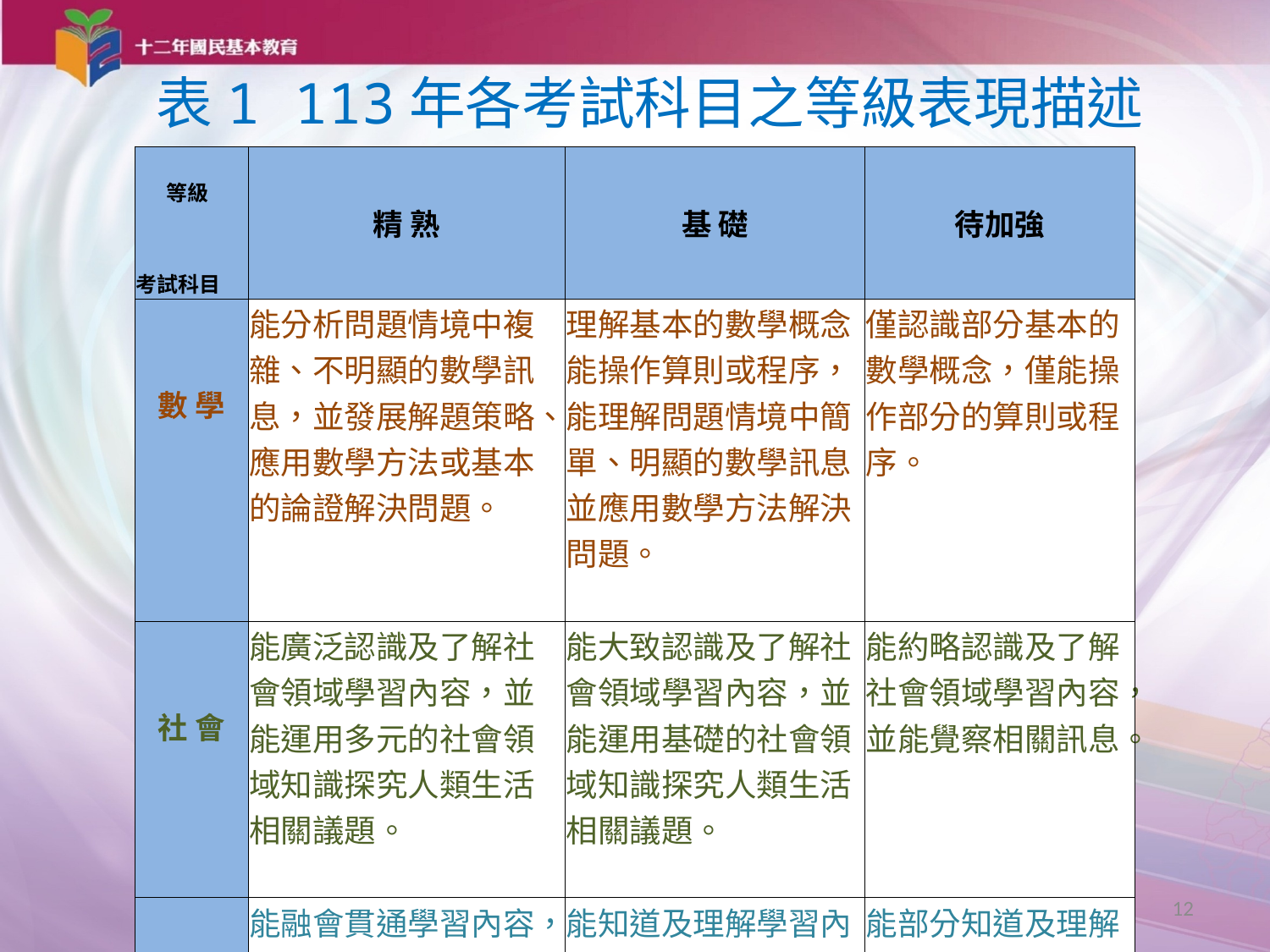

# 表1 113年各考試科目之等級表現描述
| 等級 考試科目 | 精 熟 | 基 礎 | 待加強 |
| --- | --- | --- | --- |
| 數 學 | 能分析問題情境中複雜、不明顯的數學訊息，並發展解題策略、應用數學方法或基本的論證解決問題。 | 理解基本的數學概念，能操作算則或程序，能理解問題情境中簡單、明顯的數學訊息，並應用數學方法解決問題。 | 僅認識部分基本的數學概念，僅能操作部分的算則或程序。 |
| 社 會 | 能廣泛認識及了解社會領域學習內容，並能運用多元的社會領域知識探究人類生活相關議題。 | 能大致認識及了解社會領域學習內容，並能運用基礎的社會領域知識探究人類生活相關議題。 | 能約略認識及了解社會領域學習內容，並能覺察相關訊息。 |
| 自 然 | 能融會貫通學習內容，並能運用探究能力解決需要多層次思考的問題。 | 能知道及理解學習內容，並能運用探究能力解決基本的問題。 | 能部分知道及理解學習內容。 |
12